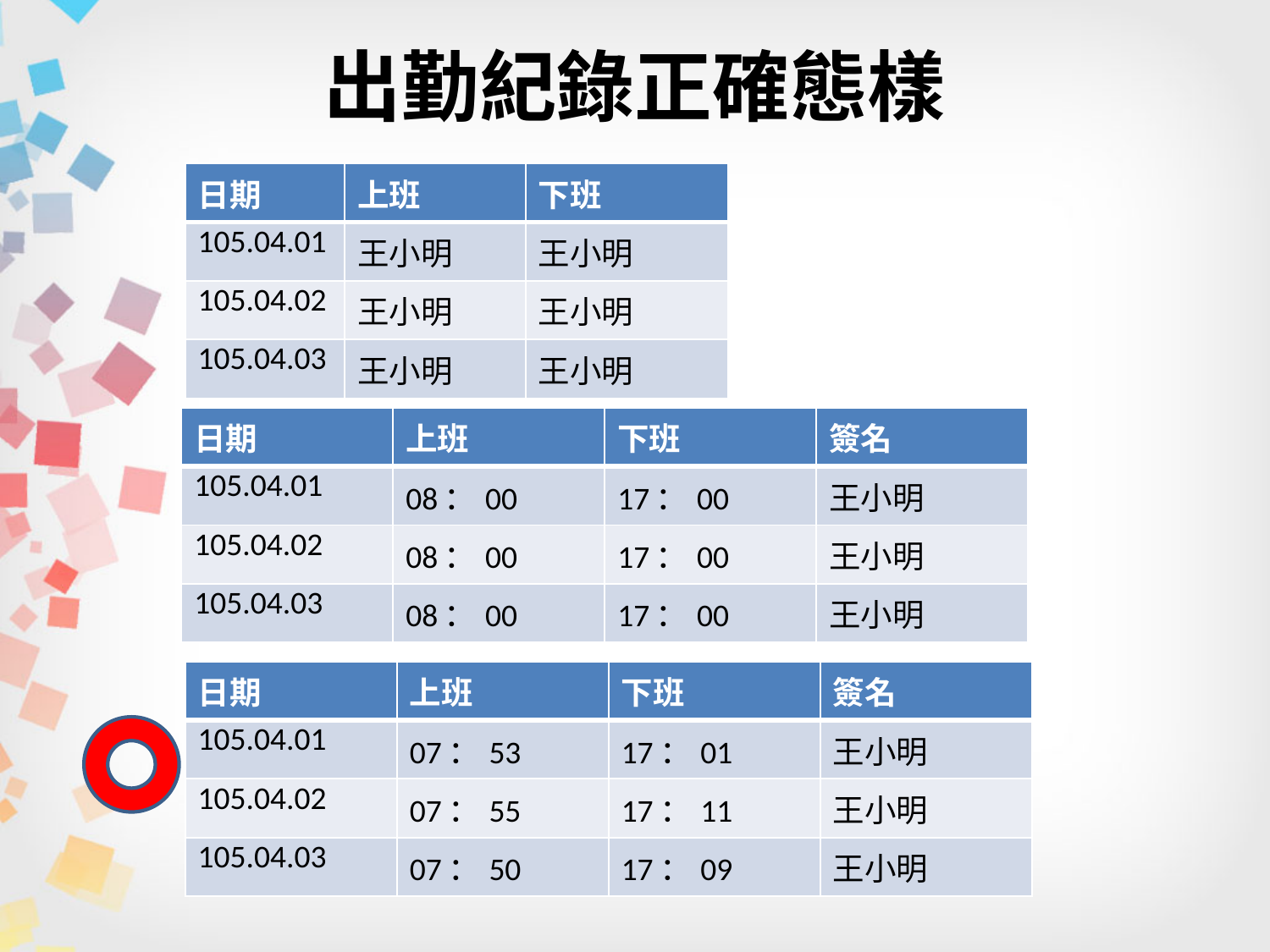

# 出勤紀錄正確態樣
| 日期 | 上班 | 下班 |
| --- | --- | --- |
| 105.04.01 | 王小明 | 王小明 |
| 105.04.02 | 王小明 | 王小明 |
| 105.04.03 | 王小明 | 王小明 |
| 日期 | 上班 | 下班 | 簽名 |
| --- | --- | --- | --- |
| 105.04.01 | 08：00 | 17：00 | 王小明 |
| 105.04.02 | 08：00 | 17：00 | 王小明 |
| 105.04.03 | 08：00 | 17：00 | 王小明 |
| 日期 | 上班 | 下班 | 簽名 |
| --- | --- | --- | --- |
| 105.04.01 | 07：53 | 17：01 | 王小明 |
| 105.04.02 | 07：55 | 17：11 | 王小明 |
| 105.04.03 | 07：50 | 17：09 | 王小明 |